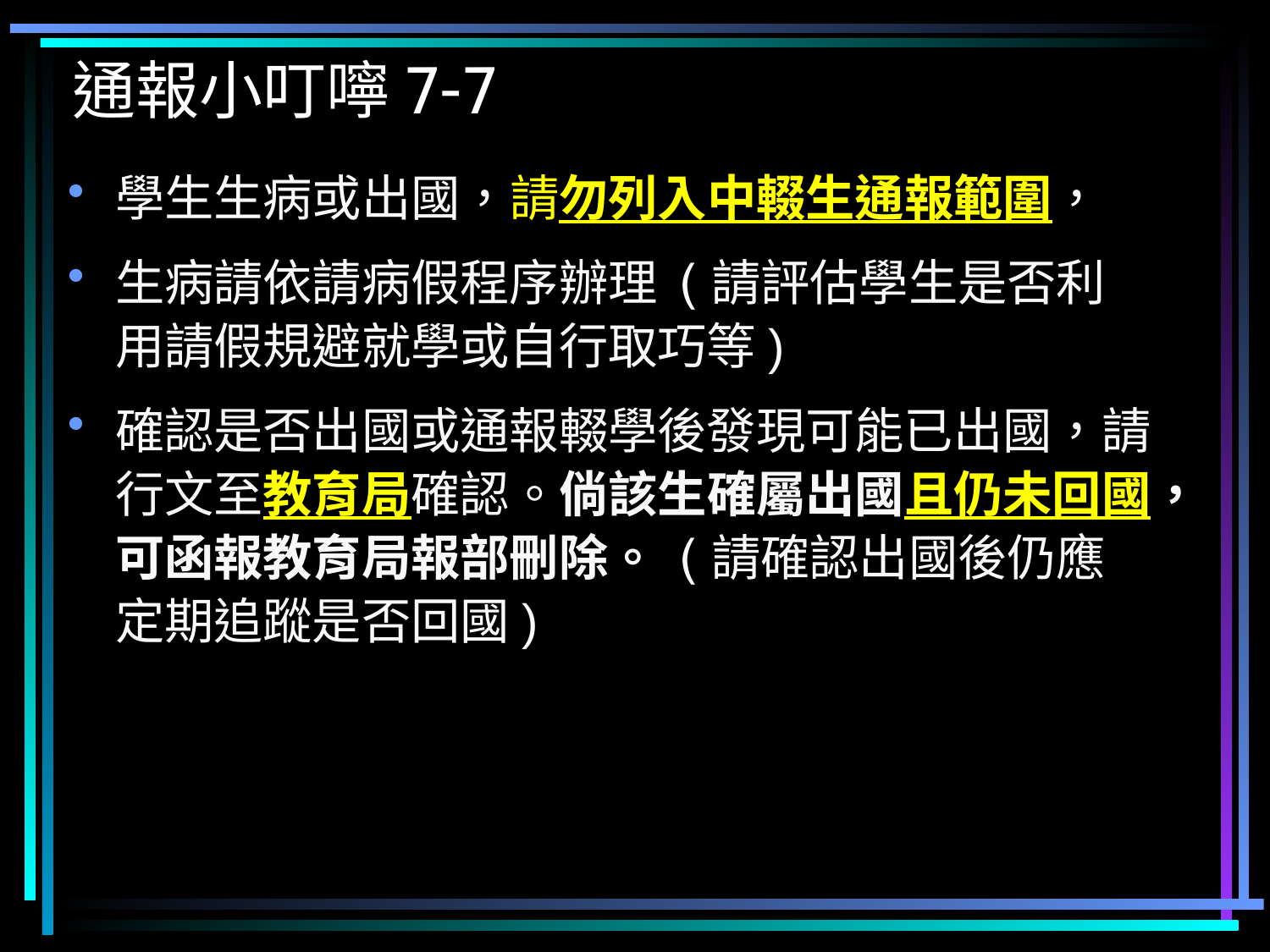

通報小叮嚀7-7
學生生病或出國，請勿列入中輟生通報範圍，
生病請依請病假程序辦理 (請評估學生是否利用請假規避就學或自行取巧等)
確認是否出國或通報輟學後發現可能已出國，請行文至教育局確認。倘該生確屬出國且仍未回國，可函報教育局報部刪除。 (請確認出國後仍應定期追蹤是否回國)